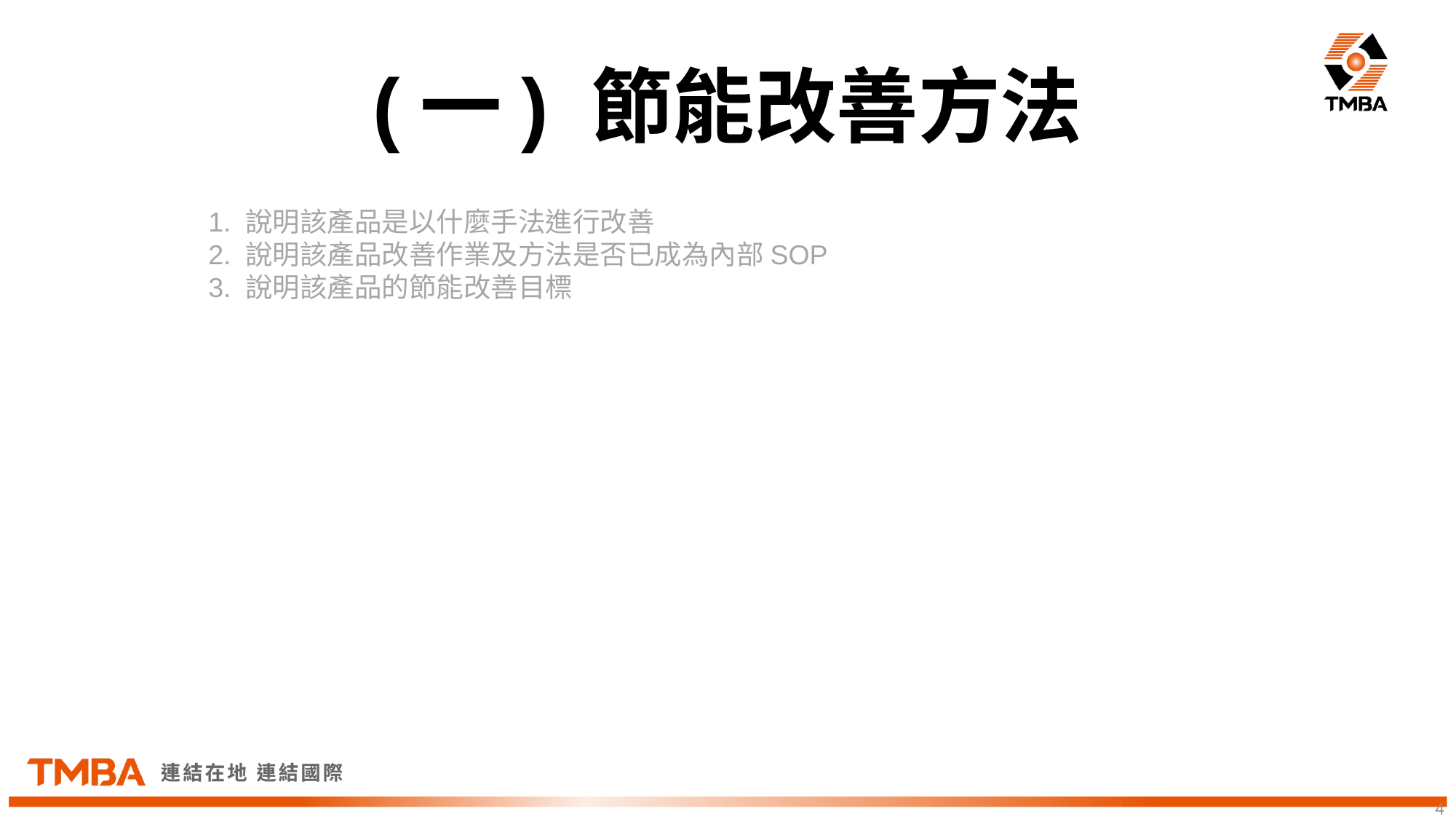

(一) 節能改善方法
1. 說明該產品是以什麼手法進行改善
2. 說明該產品改善作業及方法是否已成為內部SOP
3. 說明該產品的節能改善目標
4